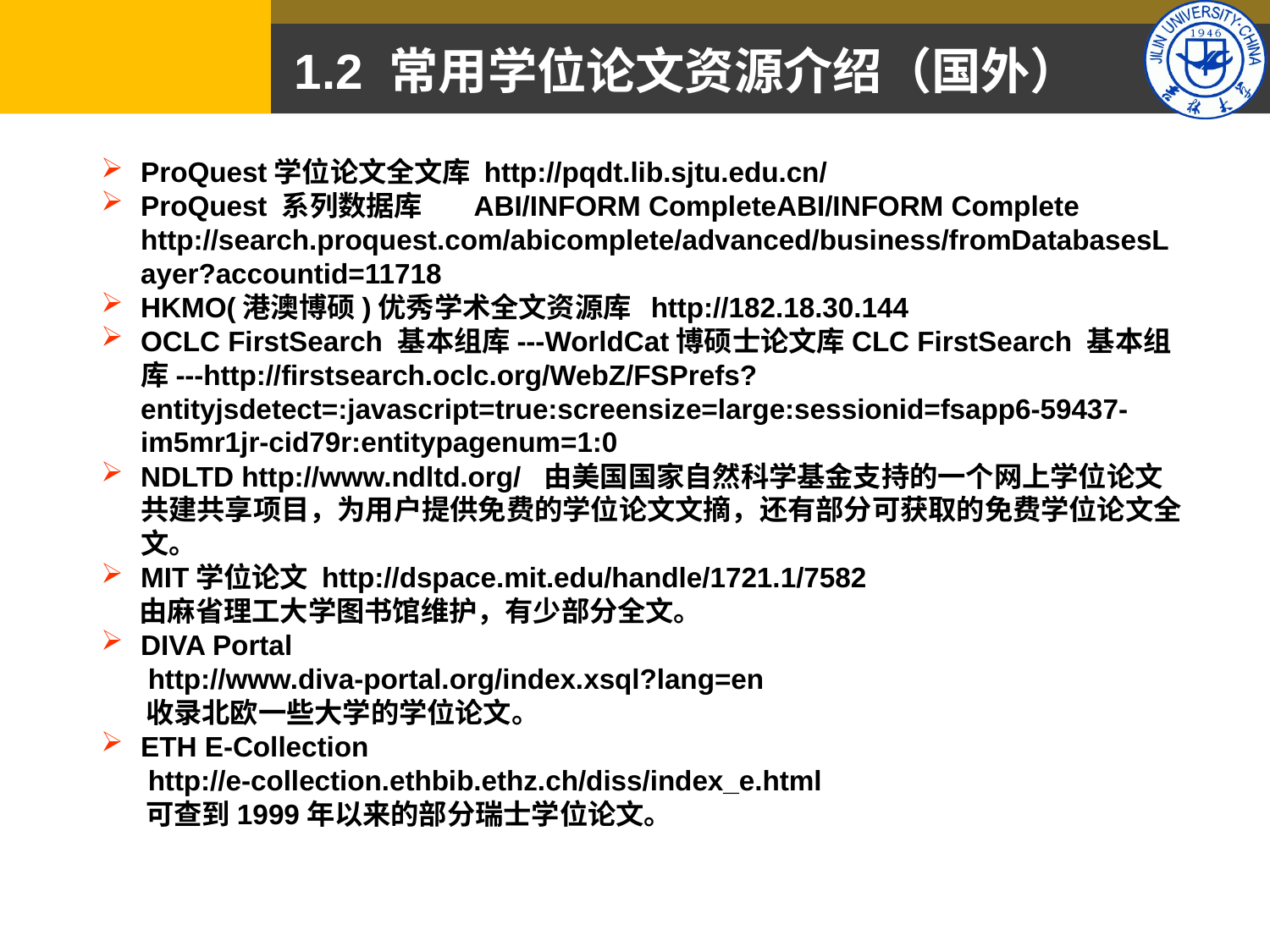

# 1.2 常用学位论文资源介绍（国外）
ProQuest学位论文全文库 http://pqdt.lib.sjtu.edu.cn/
ProQuest 系列数据库       ABI/INFORM CompleteABI/INFORM Complete‎         http://search.proquest.com/abicomplete/advanced/business/fromDatabasesLayer?accountid=11718
HKMO(港澳博硕)优秀学术全文资源库  http://182.18.30.144
OCLC FirstSearch 基本组库---WorldCat博硕士论文库CLC FirstSearch 基本组库---http://firstsearch.oclc.org/WebZ/FSPrefs?entityjsdetect=:javascript=true:screensize=large:sessionid=fsapp6-59437-im5mr1jr-cid79r:entitypagenum=1:0
NDLTD http://www.ndltd.org/  由美国国家自然科学基金支持的一个网上学位论文共建共享项目，为用户提供免费的学位论文文摘，还有部分可获取的免费学位论文全文。
MIT学位论文 http://dspace.mit.edu/handle/1721.1/7582
     由麻省理工大学图书馆维护，有少部分全文。
DIVA Portal
      http://www.diva-portal.org/index.xsql?lang=en
      收录北欧一些大学的学位论文。
ETH E-Collection
      http://e-collection.ethbib.ethz.ch/diss/index_e.html
      可查到1999年以来的部分瑞士学位论文。